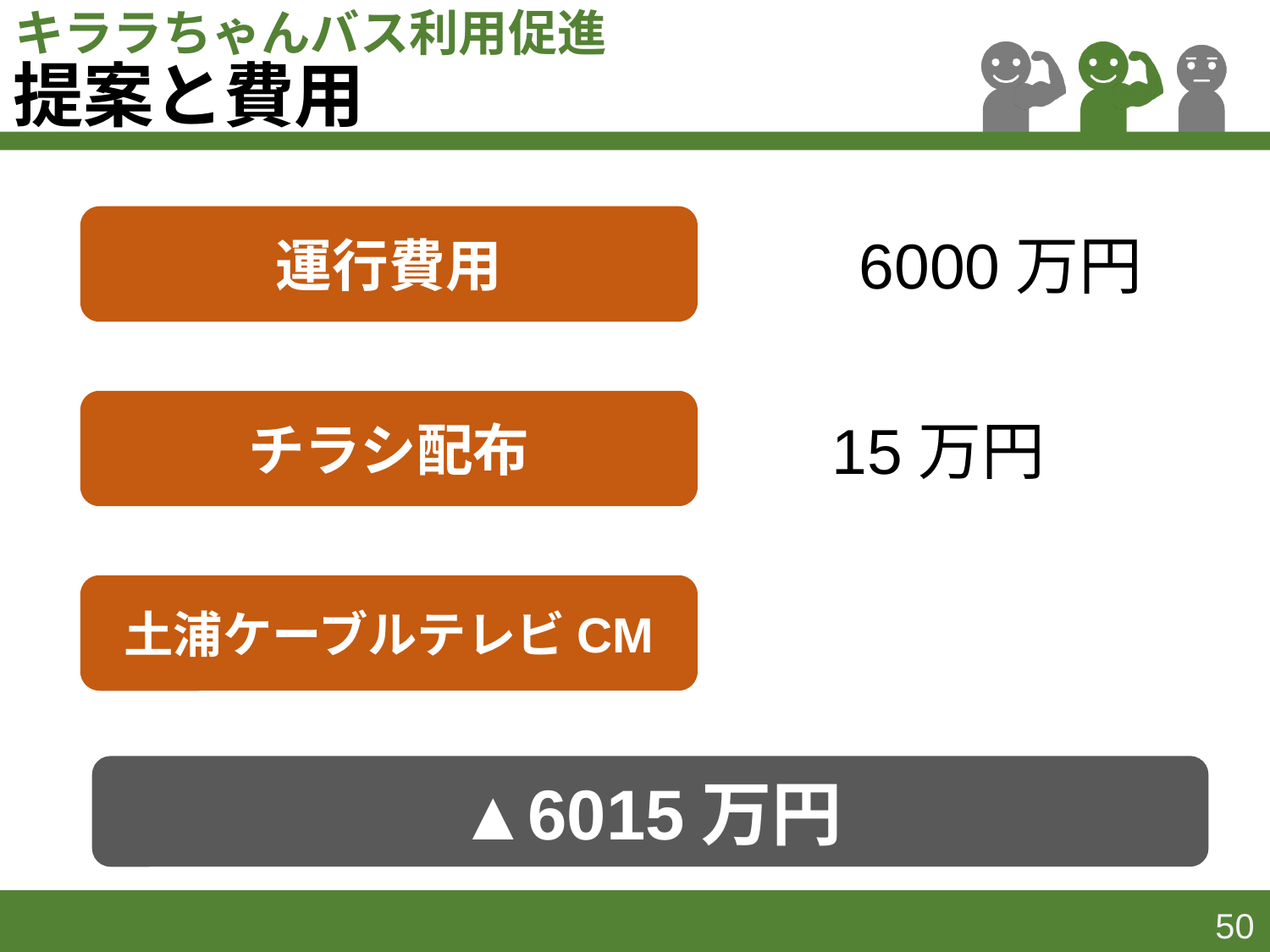

キララちゃんバス利用促進
# 提案と費用
運行費用
6000万円
チラシ配布
15万円
土浦ケーブルテレビCM
▲6015万円
50